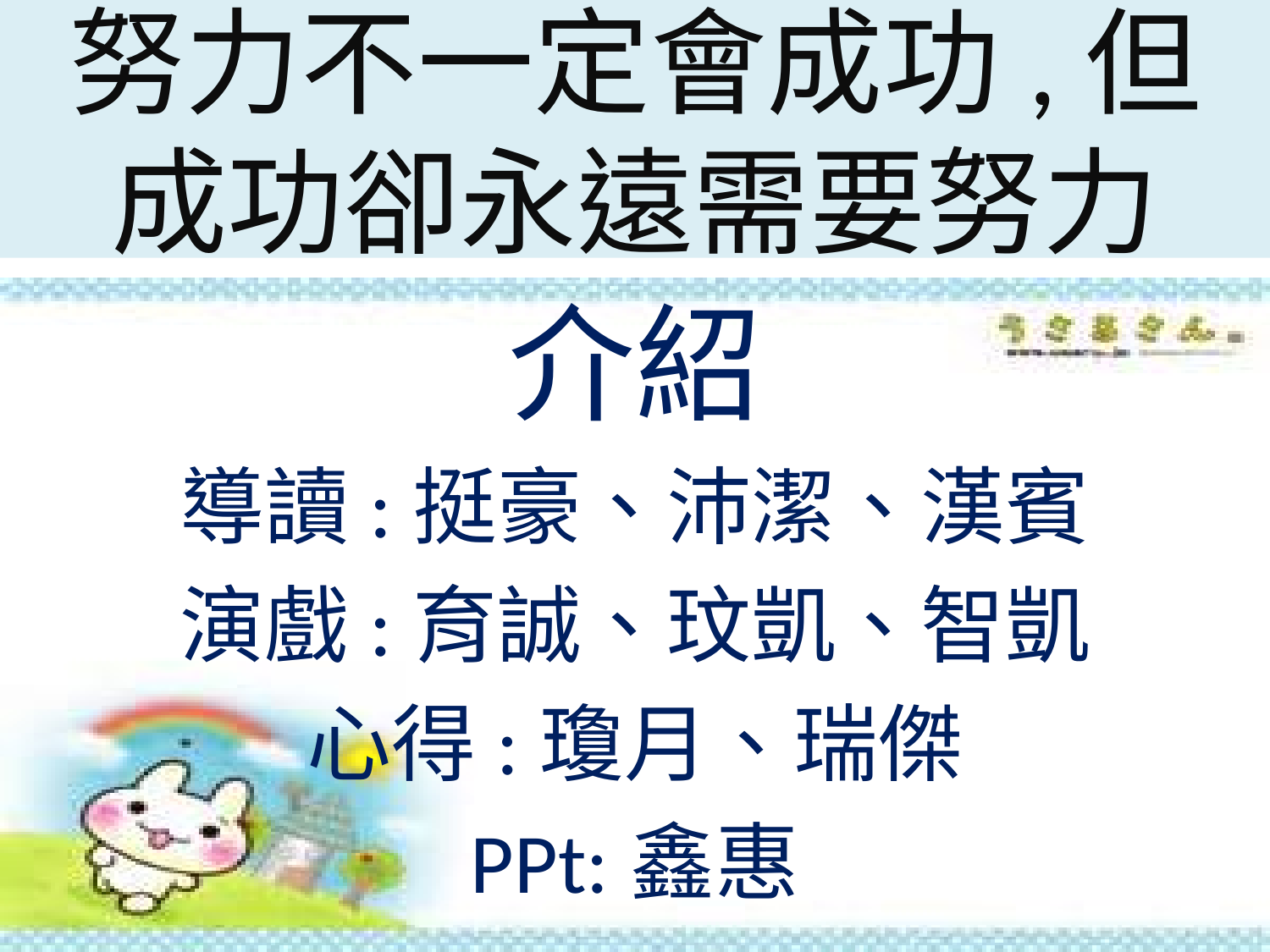

# 努力不一定會成功,但成功卻永遠需要努力
介紹
導讀:挺豪、沛潔、漢賓
演戲:育誠、玟凱、智凱
心得:瓊月、瑞傑
PPt:鑫惠